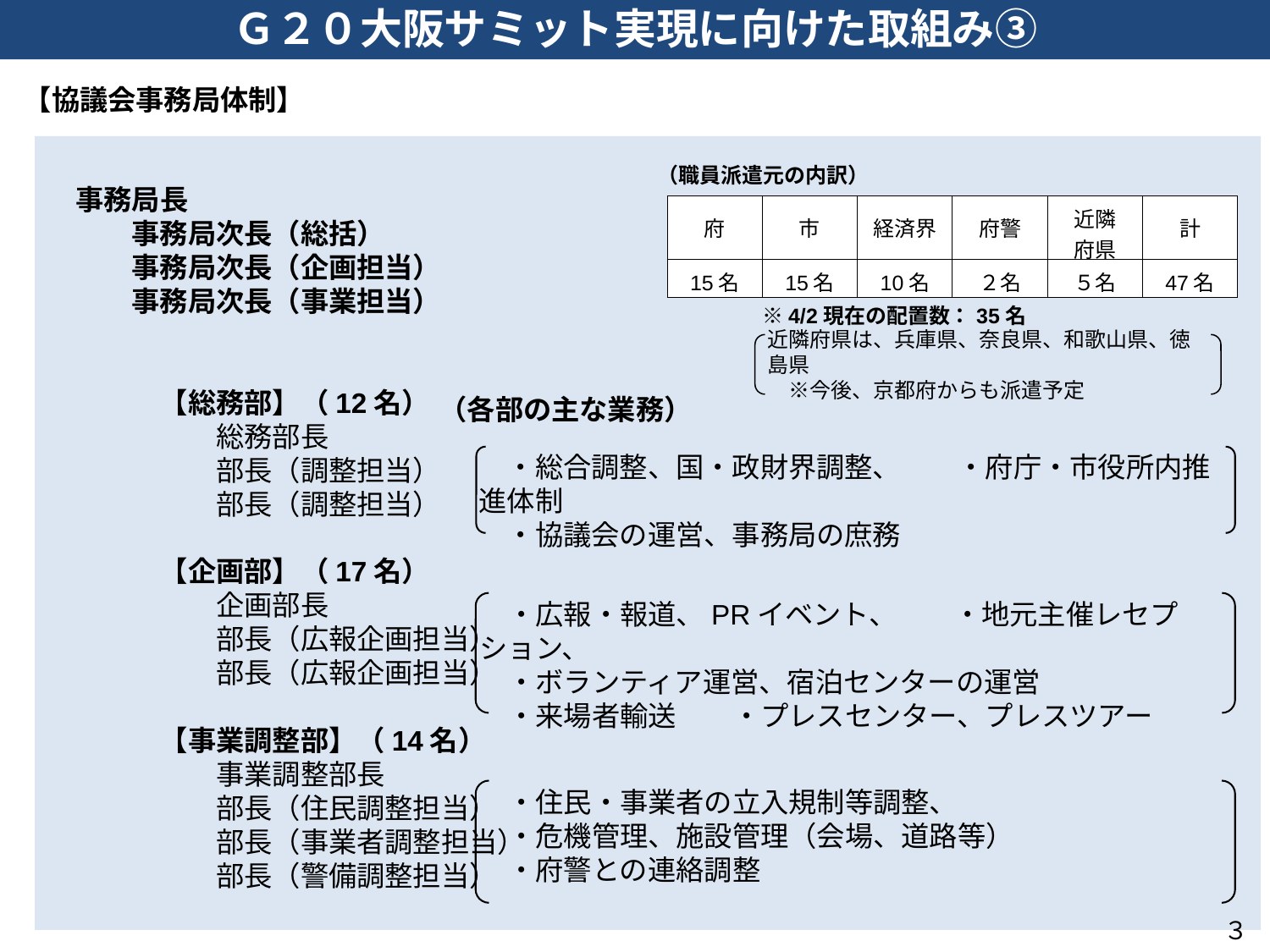

Ｇ２０大阪サミット実現に向けた取組み③
【協議会事務局体制】

（職員派遣元の内訳）
　事務局長
　　　事務局次長（総括）
　　　事務局次長（企画担当）
　　　事務局次長（事業担当）

　　　　【総務部】（12名）
　　　　　　総務部長
　　　　　　部長（調整担当）
　　　　　　部長（調整担当）

　　　　【企画部】（17名）
　　　　　　企画部長
　　　　　　部長（広報企画担当）
　　　　　　部長（広報企画担当）

　　　　【事業調整部】（14名）
　　　　　　事業調整部長
　　　　　　部長（住民調整担当）
　　　　　　部長（事業者調整担当）
　　　　　　部長（警備調整担当）
| 府 | 市 | 経済界 | 府警 | 近隣 府県 | 計 |
| --- | --- | --- | --- | --- | --- |
| 15名 | 15名 | 10名 | ２名 | ５名 | 47名 |
　　　　※4/2現在の配置数：35名
近隣府県は、兵庫県、奈良県、和歌山県、徳島県
　※今後、京都府からも派遣予定
（各部の主な業務）
　・総合調整、国・政財界調整、　　・府庁・市役所内推進体制
　・協議会の運営、事務局の庶務
　・広報・報道、PRイベント、　　・地元主催レセプション、
　・ボランティア運営、宿泊センターの運営
　・来場者輸送　　・プレスセンター、プレスツアー

　・住民・事業者の立入規制等調整、
　・危機管理、施設管理（会場、道路等）
　・府警との連絡調整
３